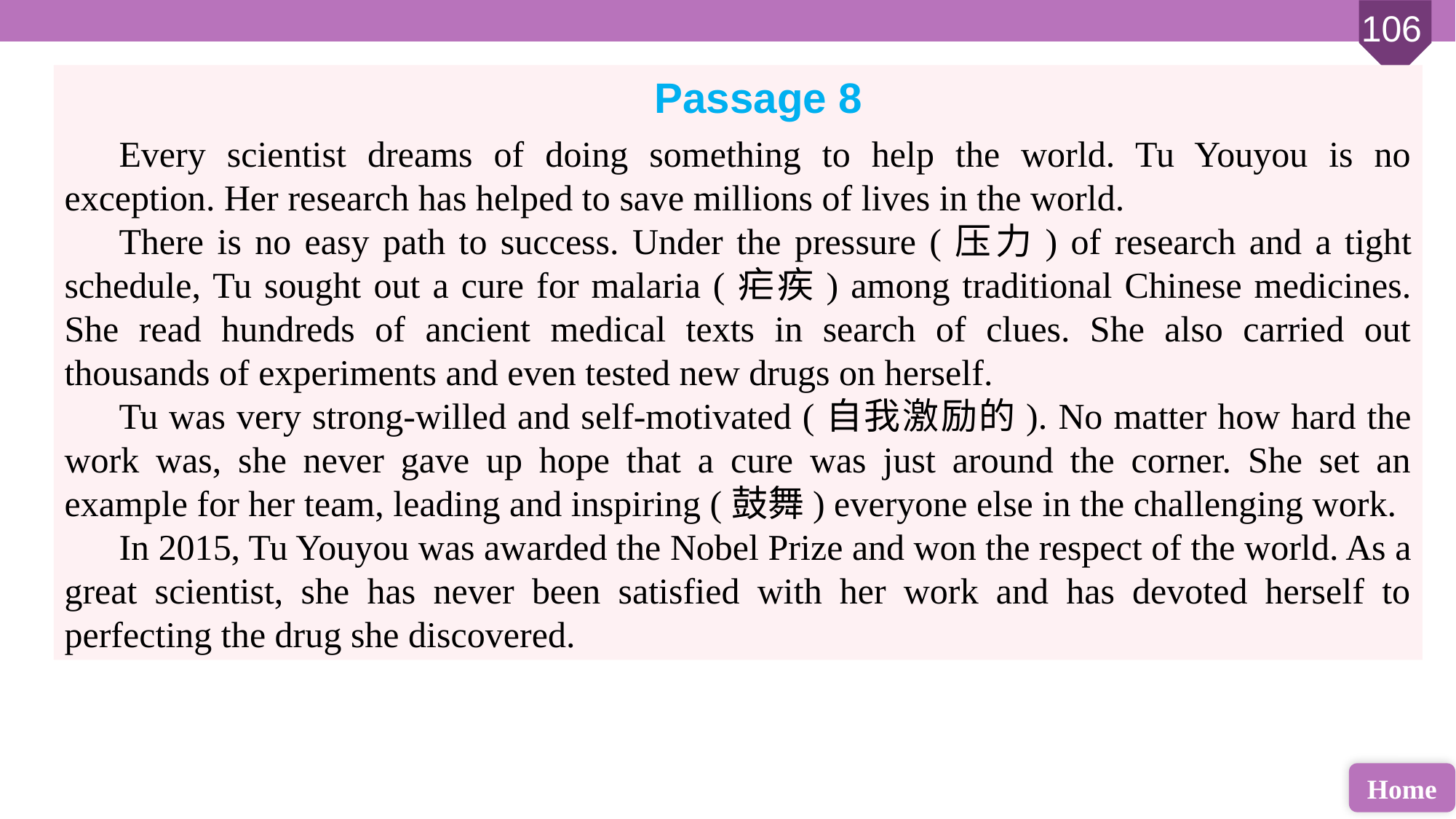

Passage 8
Every scientist dreams of doing something to help the world. Tu Youyou is no exception. Her research has helped to save millions of lives in the world.
There is no easy path to success. Under the pressure (压力) of research and a tight schedule, Tu sought out a cure for malaria (疟疾) among traditional Chinese medicines. She read hundreds of ancient medical texts in search of clues. She also carried out thousands of experiments and even tested new drugs on herself.
Tu was very strong-willed and self-motivated (自我激励的). No matter how hard the work was, she never gave up hope that a cure was just around the corner. She set an example for her team, leading and inspiring (鼓舞) everyone else in the challenging work.
In 2015, Tu Youyou was awarded the Nobel Prize and won the respect of the world. As a great scientist, she has never been satisfied with her work and has devoted herself to perfecting the drug she discovered.